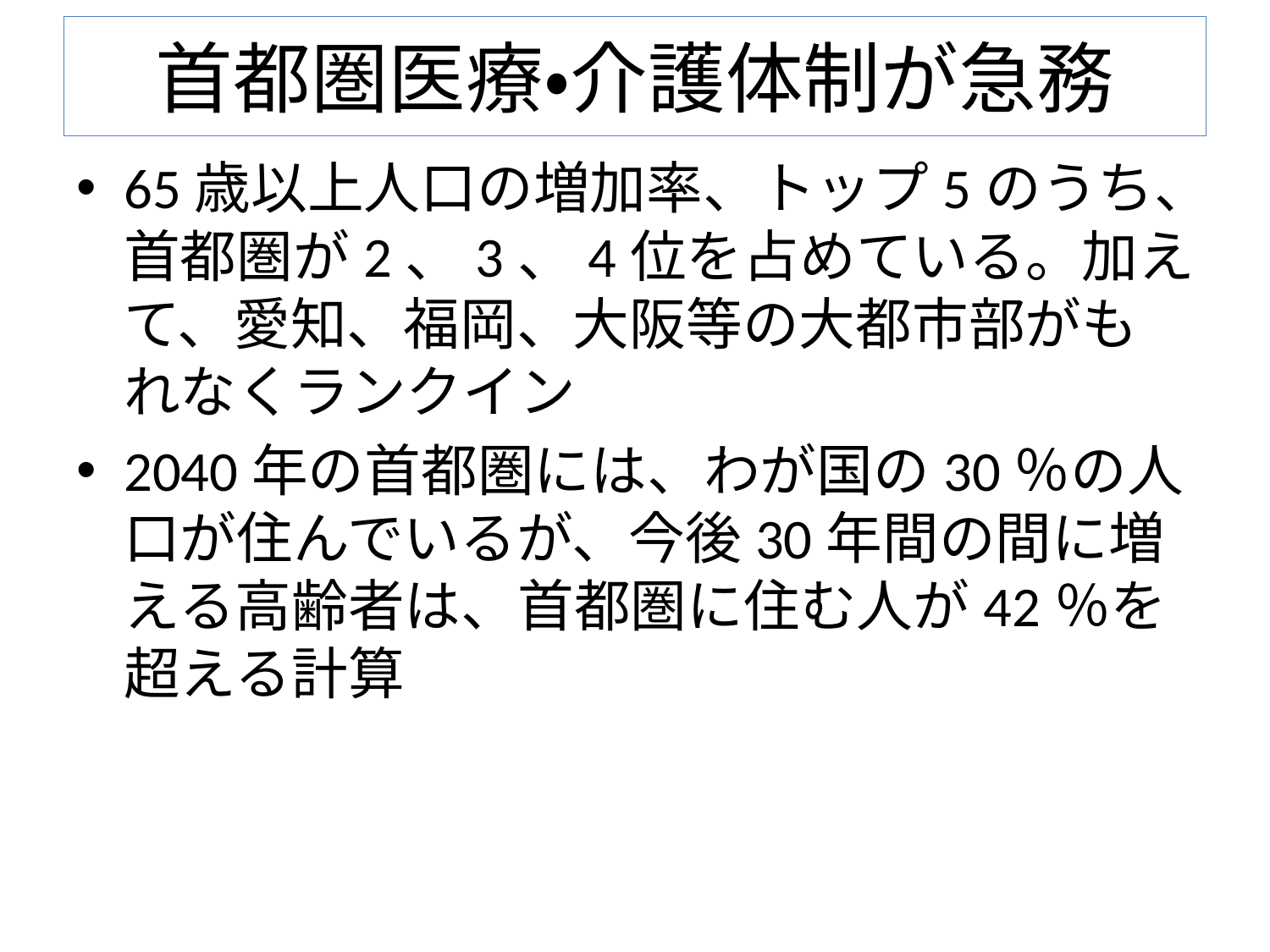

# 首都圏医療・介護体制が急務
65歳以上人口の増加率、トップ5のうち、首都圏が2、3、4位を占めている。加えて、愛知、福岡、大阪等の大都市部がもれなくランクイン
2040年の首都圏には、わが国の30％の人口が住んでいるが、今後30年間の間に増える高齢者は、首都圏に住む人が42％を超える計算